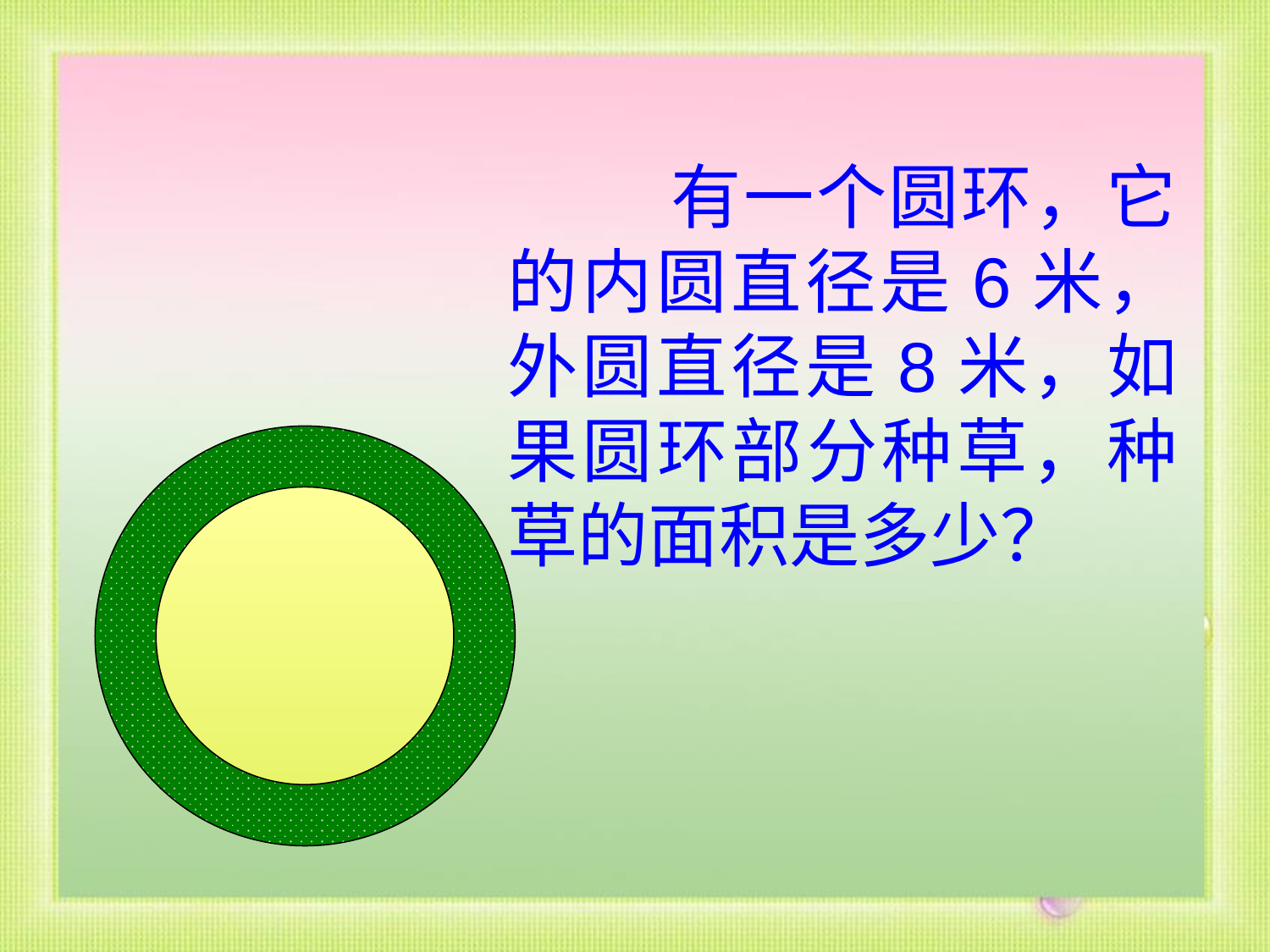

有一个圆环，它的内圆直径是6米，外圆直径是8米，如果圆环部分种草，种草的面积是多少？